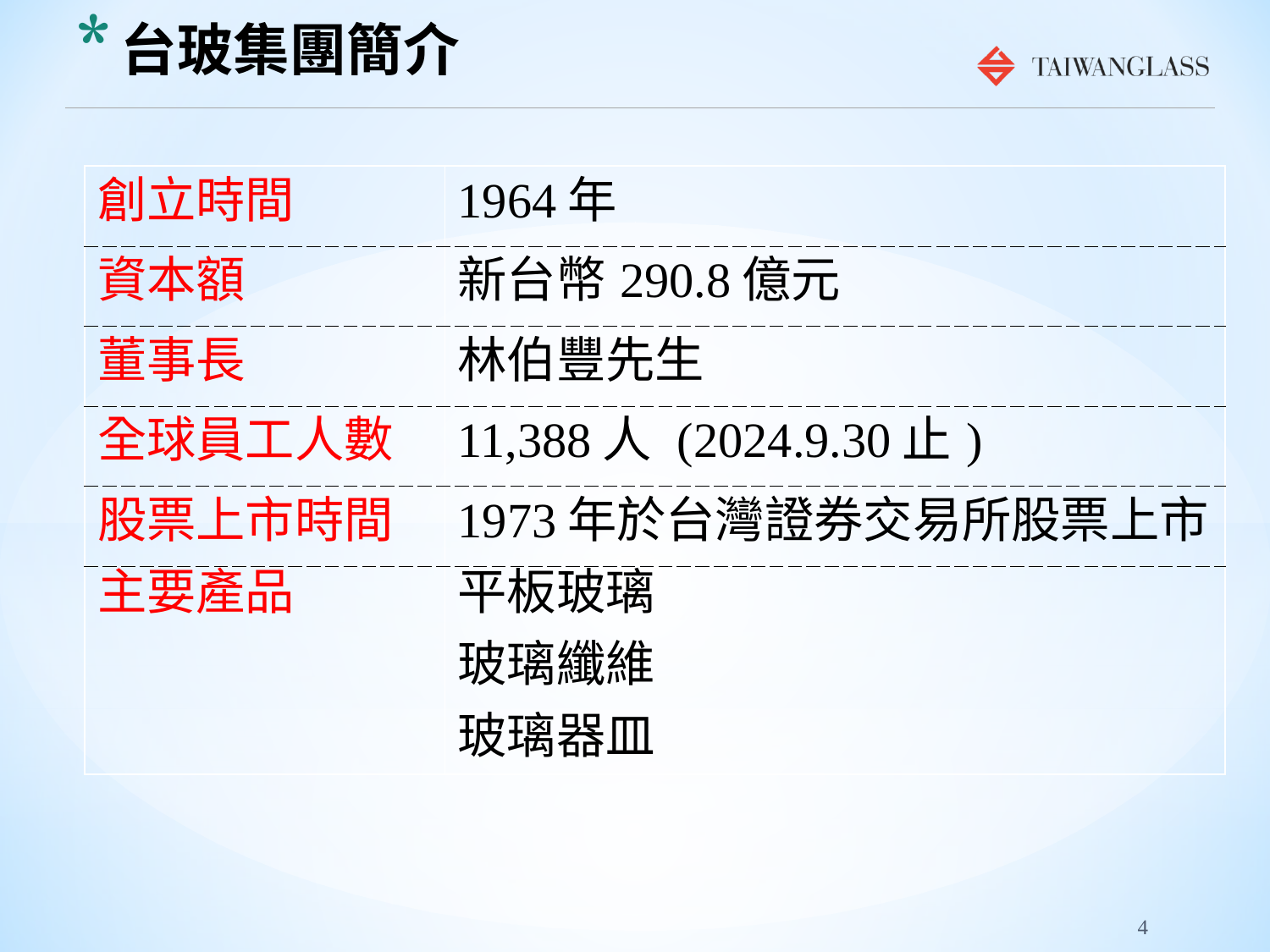

# 台玻集團簡介
| 創立時間 | 1964年 |
| --- | --- |
| 資本額 | 新台幣290.8億元 |
| 董事長 | 林伯豐先生 |
| 全球員工人數 | 11,388人 (2024.9.30止) |
| 股票上市時間 | 1973年於台灣證券交易所股票上市 |
| 主要產品 | 平板玻璃 玻璃纖維 玻璃器皿 |
4